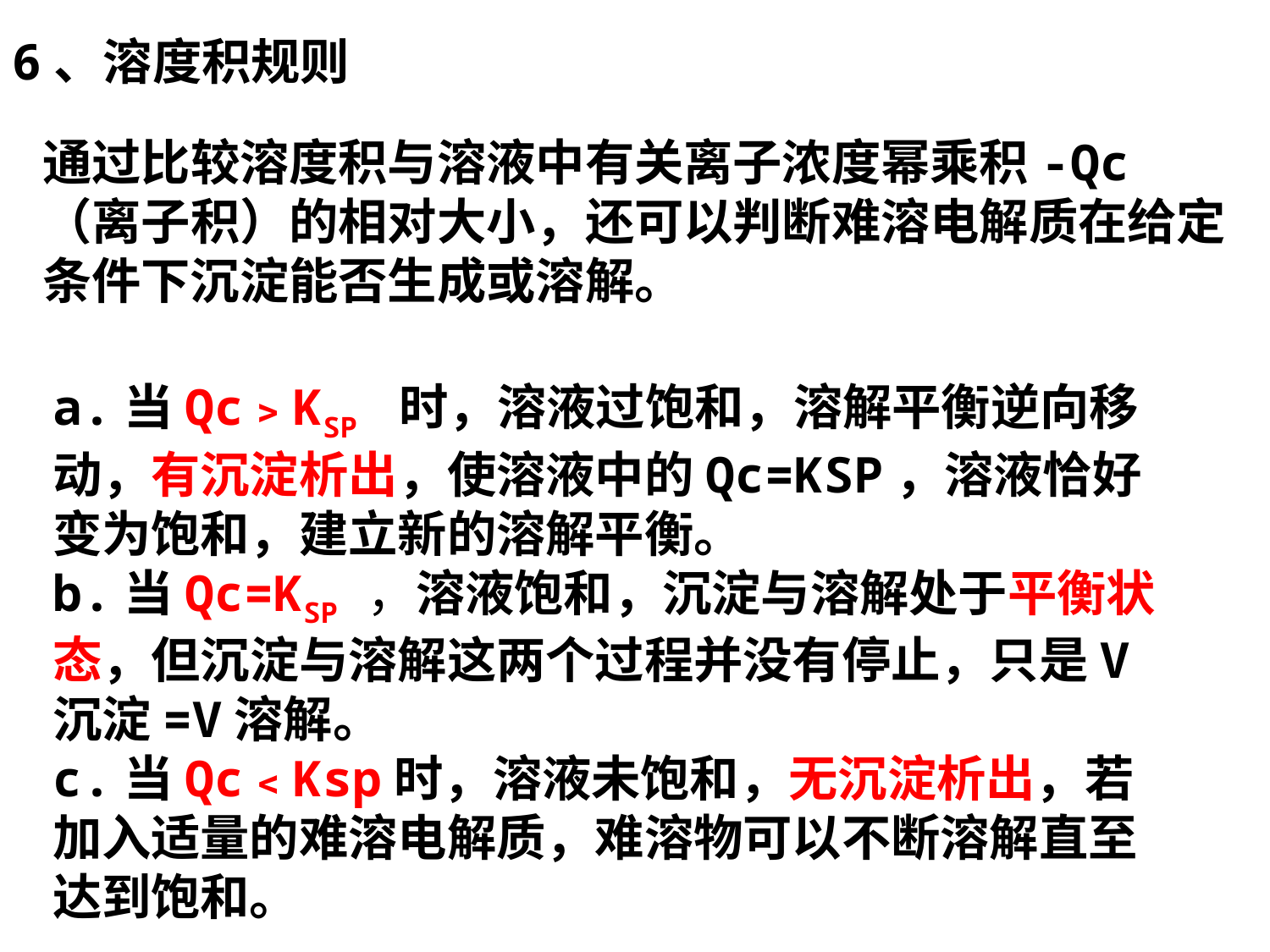

6、溶度积规则
通过比较溶度积与溶液中有关离子浓度幂乘积-Qc（离子积）的相对大小，还可以判断难溶电解质在给定条件下沉淀能否生成或溶解。
a.当Qc﹥KSP 时，溶液过饱和，溶解平衡逆向移动，有沉淀析出，使溶液中的Qc=KSP，溶液恰好变为饱和，建立新的溶解平衡。
b.当Qc=KSP ，溶液饱和，沉淀与溶解处于平衡状态，但沉淀与溶解这两个过程并没有停止，只是V沉淀=V溶解。
c.当Qc﹤Ksp时，溶液未饱和，无沉淀析出，若加入适量的难溶电解质，难溶物可以不断溶解直至达到饱和。